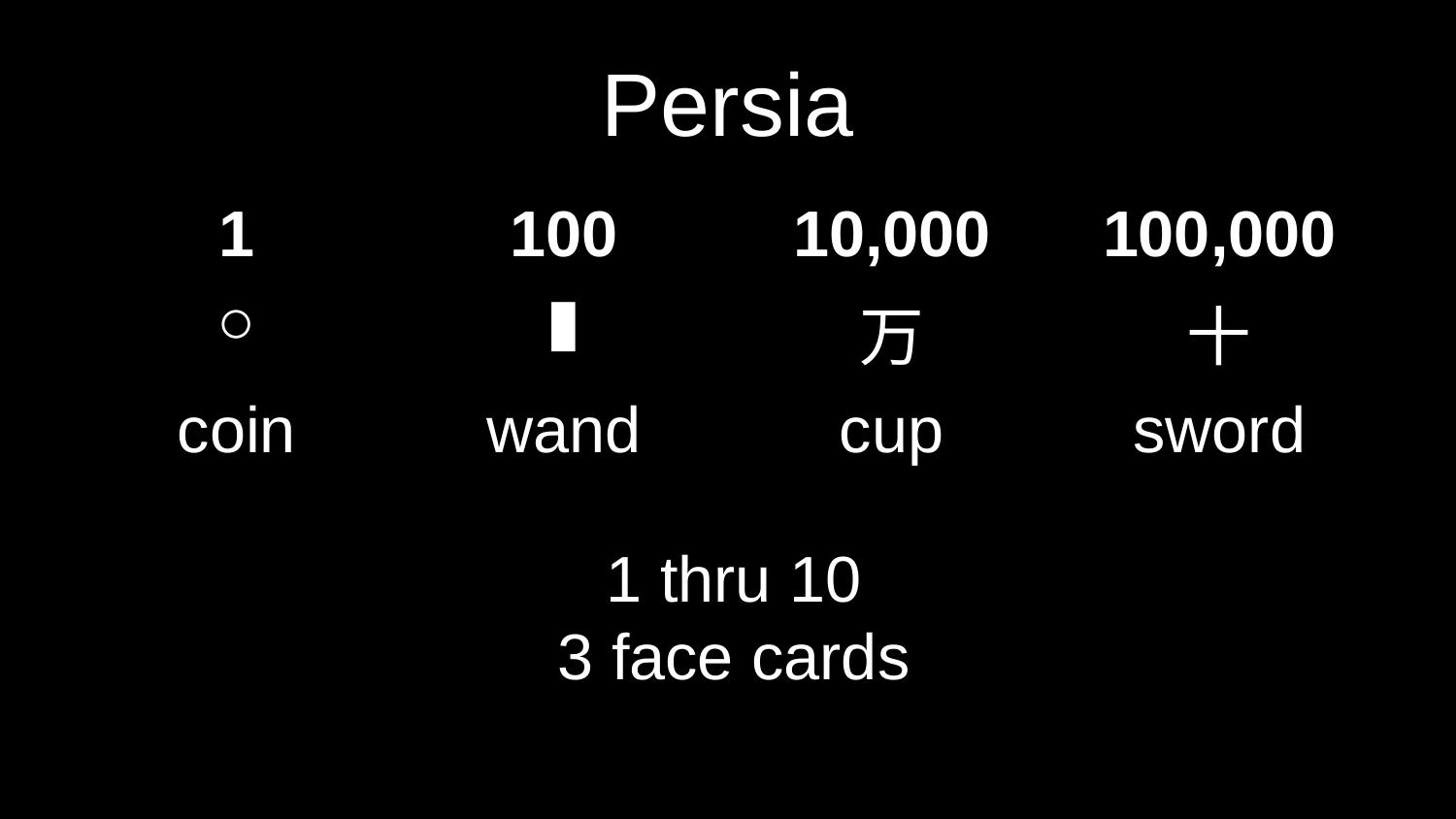

# Persia
| 1 | 100 | 10,000 | 100,000 |
| --- | --- | --- | --- |
| ○ | ▮ | 万 | 十 |
| coin | wand | cup | sword |
|  |  |  |  |
1 thru 10
3 face cards